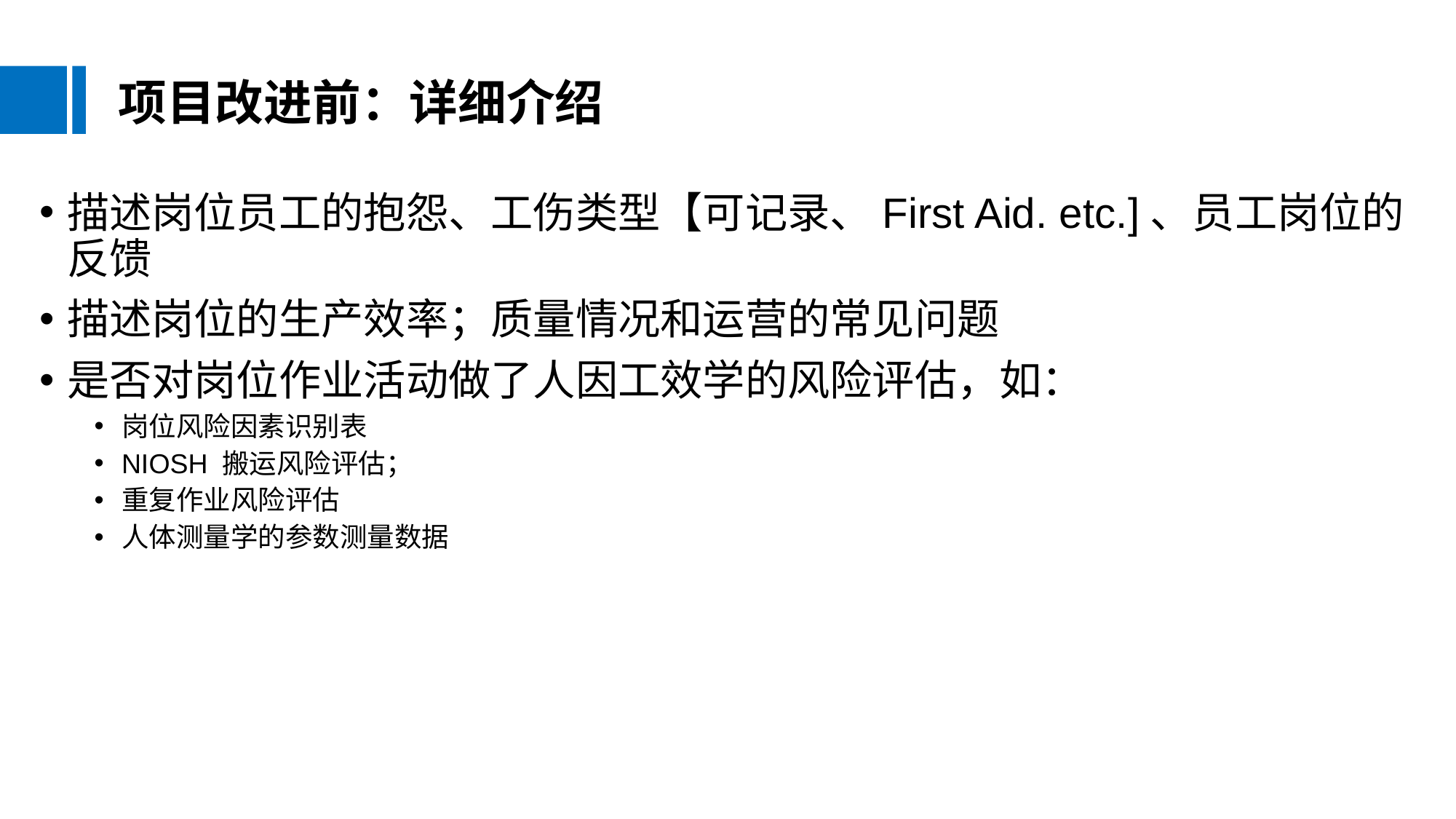

项目改进前：详细介绍
描述岗位员工的抱怨、工伤类型【可记录、First Aid. etc.]、员工岗位的反馈
描述岗位的生产效率；质量情况和运营的常见问题
是否对岗位作业活动做了人因工效学的风险评估，如：
岗位风险因素识别表
NIOSH 搬运风险评估；
重复作业风险评估
人体测量学的参数测量数据